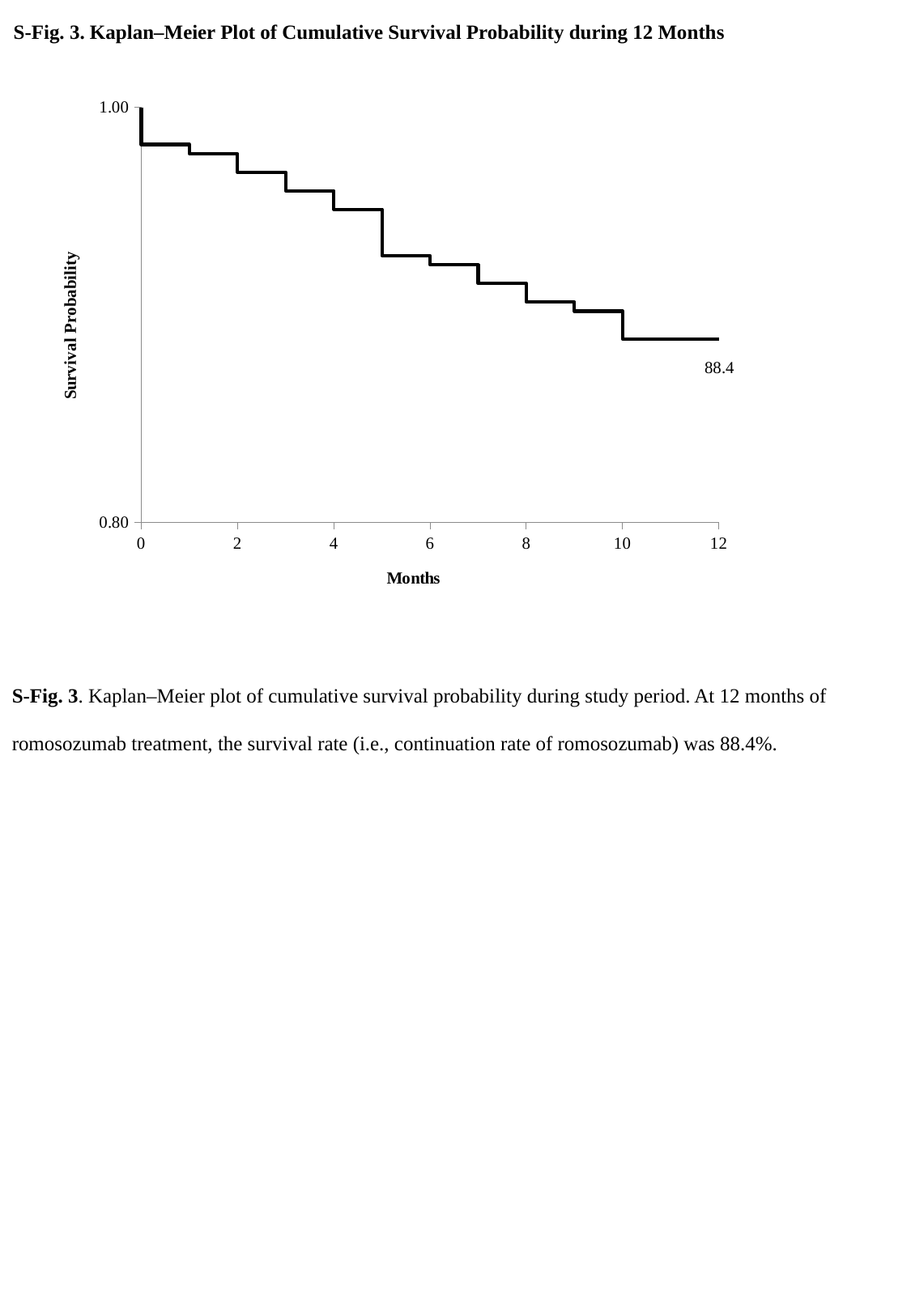

S-Fig. 3. Kaplan–Meier Plot of Cumulative Survival Probability during 12 Months

### Chart

| Category | 系列1 |
|---|---|
88.4
S-Fig. 3. Kaplan–Meier plot of cumulative survival probability during study period. At 12 months of romosozumab treatment, the survival rate (i.e., continuation rate of romosozumab) was 88.4%.